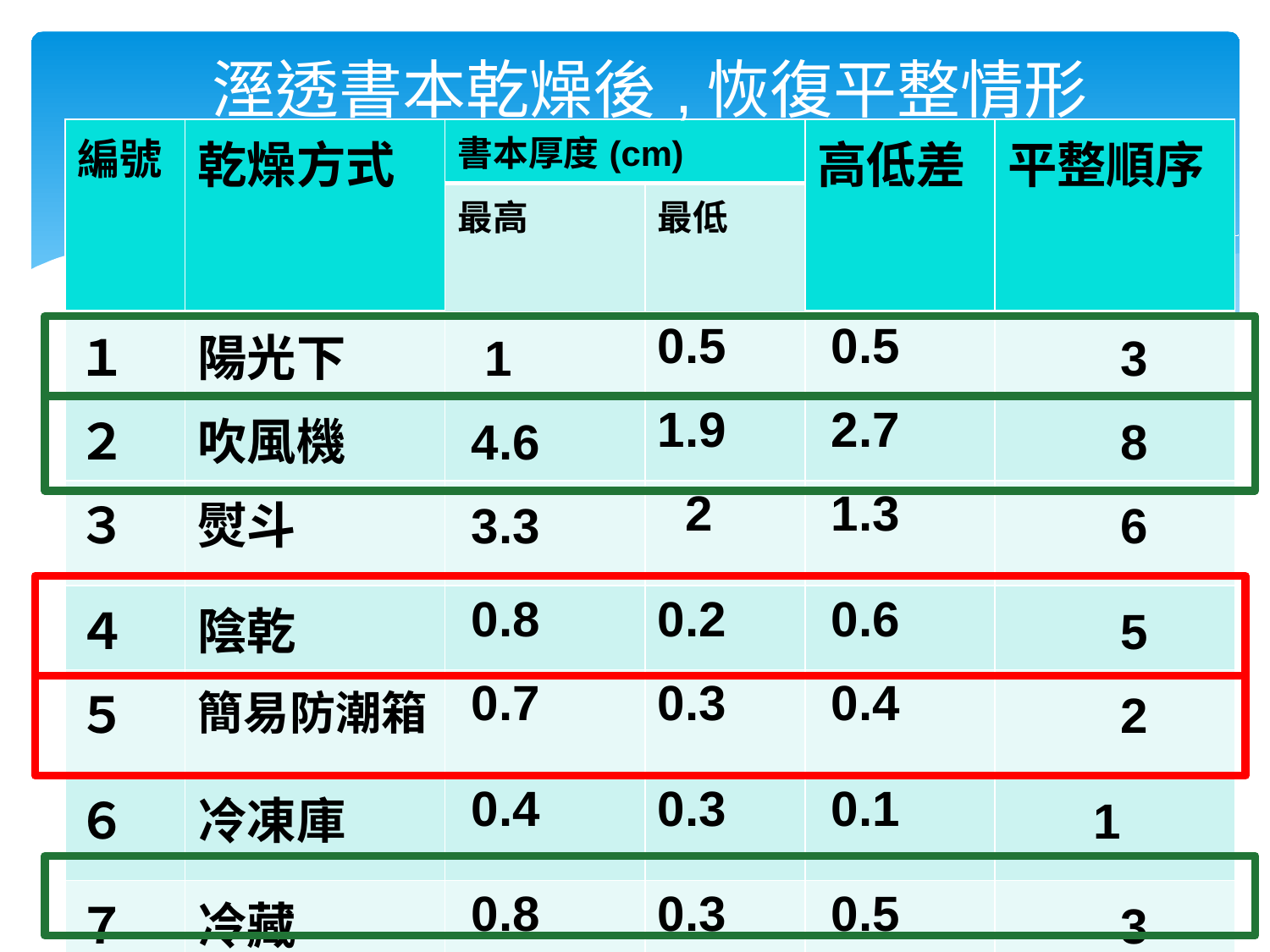

# 溼透書本乾燥後,恢復平整情形
| 編號 | 乾燥方式 | 書本厚度(cm) |  | 高低差 | 平整順序 |
| --- | --- | --- | --- | --- | --- |
|  |  | 最高 | 最低 |  |  |
| １ | 陽光下 | 1 | 0.5 | 0.5 | 3 |
| ２ | 吹風機 | 4.6 | 1.9 | 2.7 | 8 |
| ３ | 熨斗 | 3.3 | 2 | 1.3 | 6 |
| ４ | 陰乾 | 0.8 | 0.2 | 0.6 | 5 |
| ５ | 簡易防潮箱 | 0.7 | 0.3 | 0.4 | 2 |
| ６ | 冷凍庫 | 0.4 | 0.3 | 0.1 | 1 |
| ７ | 冷藏 | 0.8 | 0.3 | 0.5 | 3 |
| 8 | 電子防潮箱 | 1.9 | 0.6 | 1.3 | 6 |